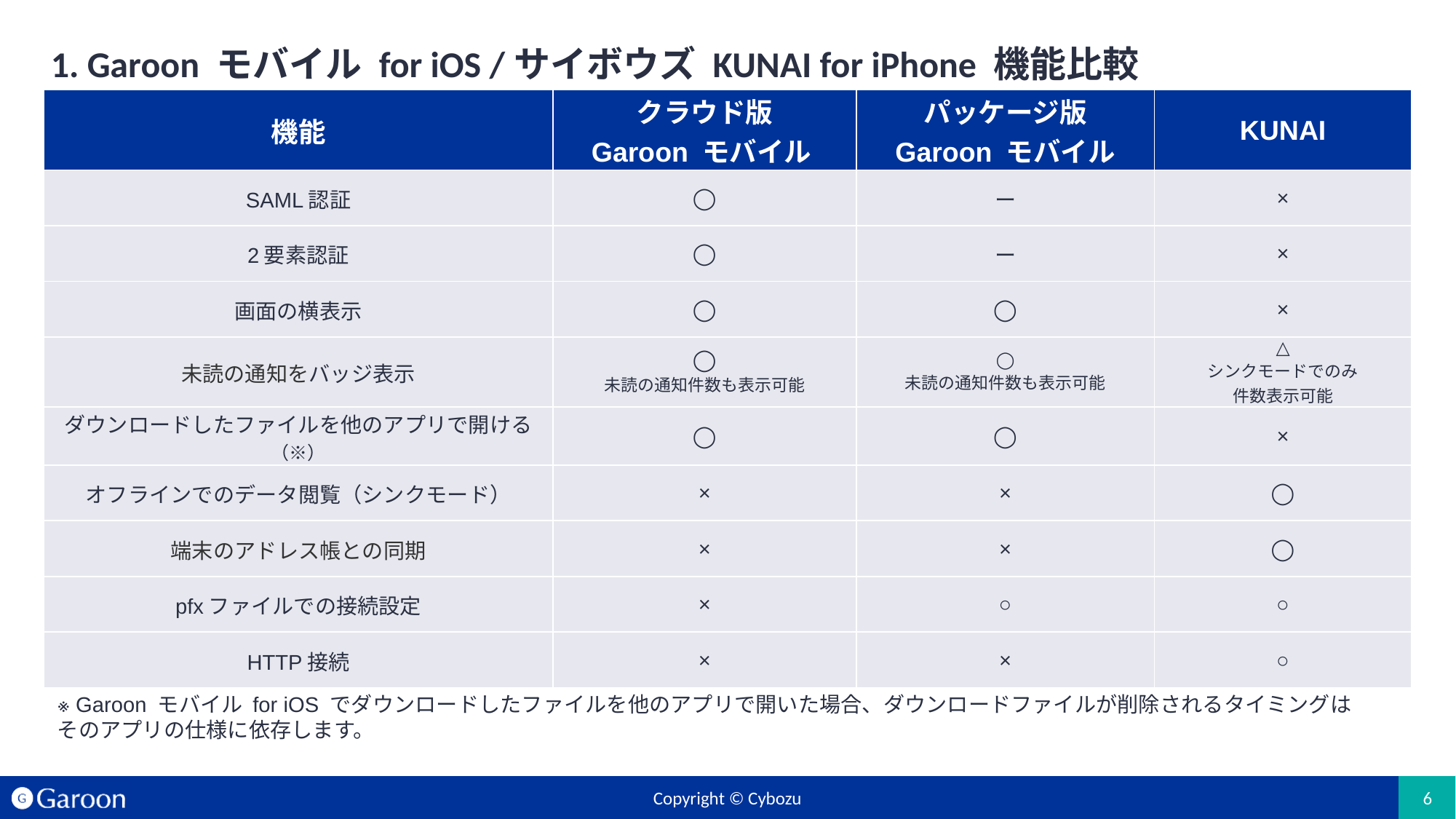

# 1. Garoon モバイル for iOS /サイボウズ KUNAI for iPhone 機能比較
| 機能 | クラウド版 Garoon モバイル | パッケージ版 Garoon モバイル | KUNAI |
| --- | --- | --- | --- |
| SAML認証 | ◯ | ー | × |
| 2要素認証 | ◯ | ー | × |
| 画面の横表示 | ◯ | ◯ | × |
| 未読の通知をバッジ表示 | ◯ 未読の通知件数も表示可能 | ◯ 未読の通知件数も表示可能 | △ シンクモードでのみ 件数表示可能 |
| ダウンロードしたファイルを他のアプリで開ける（※） | ◯ | ◯ | × |
| オフラインでのデータ閲覧（シンクモード） | × | × | ◯ |
| 端末のアドレス帳との同期 | × | × | ◯ |
| pfxファイルでの接続設定 | × | ○ | ○ |
| HTTP接続 | × | × | ○ |
※ Garoon モバイル for iOS でダウンロードしたファイルを他のアプリで開いた場合、ダウンロードファイルが削除されるタイミングはそのアプリの仕様に依存します。